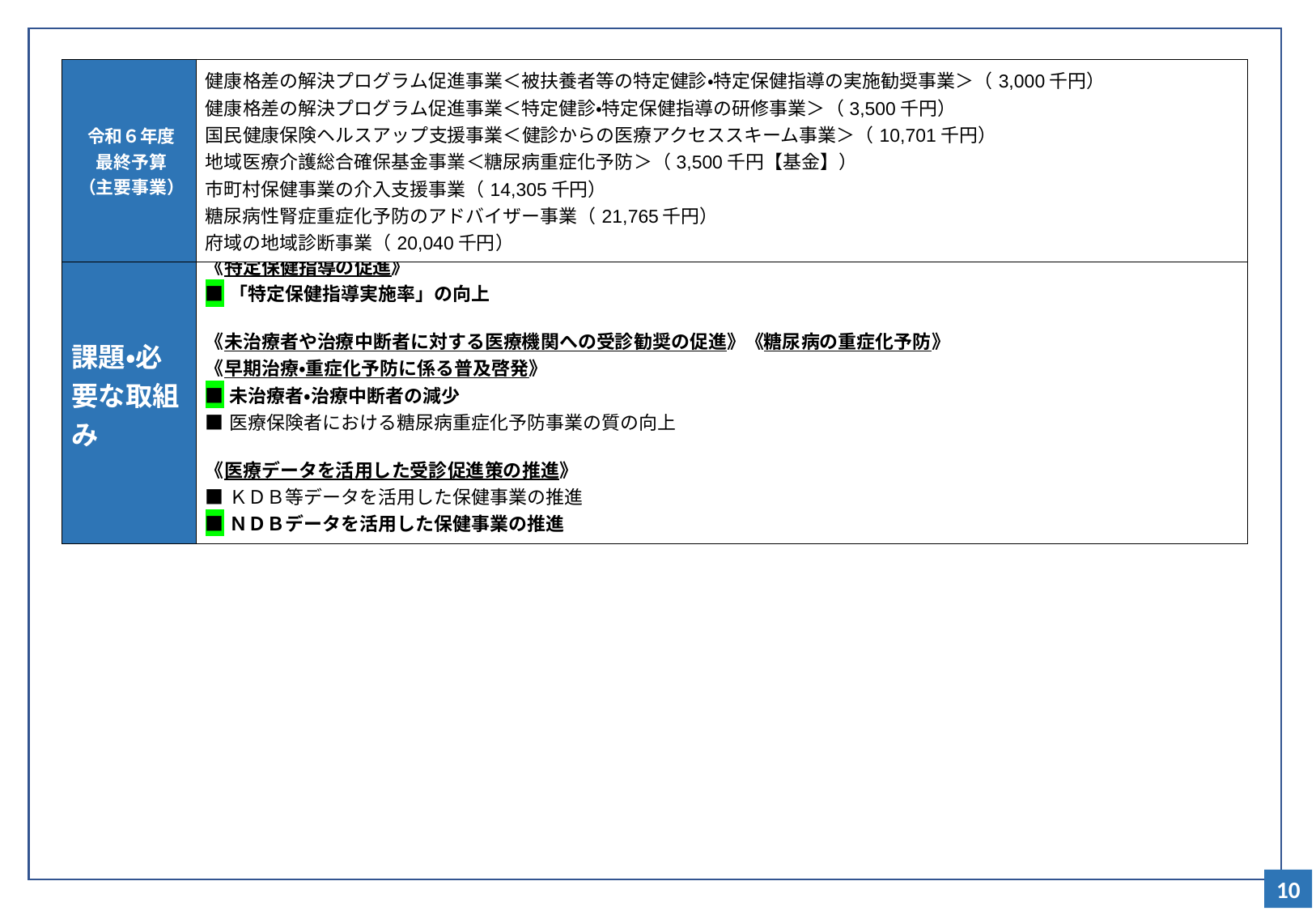

| 令和６年度 最終予算 （主要事業） | 健康格差の解決プログラム促進事業＜被扶養者等の特定健診・特定保健指導の実施勧奨事業＞（3,000千円） 健康格差の解決プログラム促進事業＜特定健診・特定保健指導の研修事業＞（3,500千円） 国民健康保険ヘルスアップ支援事業＜健診からの医療アクセススキーム事業＞（10,701千円） 地域医療介護総合確保基金事業＜糖尿病重症化予防＞（3,500千円【基金】） 市町村保健事業の介入支援事業（14,305千円） 糖尿病性腎症重症化予防のアドバイザー事業（21,765千円） 府域の地域診断事業（20,040千円） |
| --- | --- |
| 課題・必要な取組み | 《特定保健指導の促進》 ■「特定保健指導実施率」の向上 《未治療者や治療中断者に対する医療機関への受診勧奨の促進》《糖尿病の重症化予防》 《早期治療・重症化予防に係る普及啓発》 ■未治療者・治療中断者の減少 ■医療保険者における糖尿病重症化予防事業の質の向上 《医療データを活用した受診促進策の推進》 ■ＫＤＢ等データを活用した保健事業の推進 ■ＮＤＢデータを活用した保健事業の推進 |
| --- | --- |
10